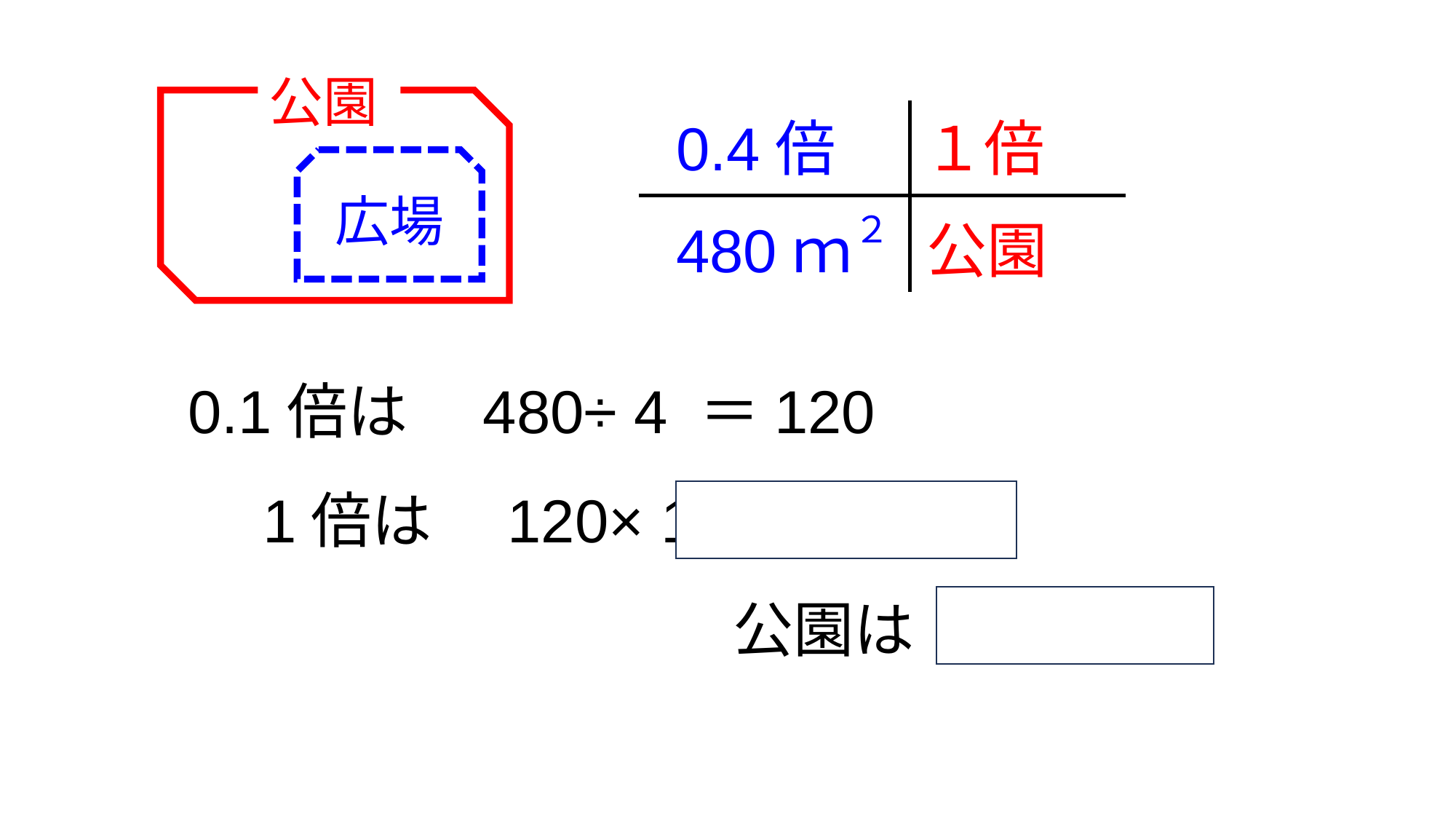

公園

0.4倍　  １倍

480ｍ　 公園
広場
２
0.1倍は　480÷ 4 ＝120

　1倍は　120× 10＝1200

　　　　　　　　　公園は 1200m

２